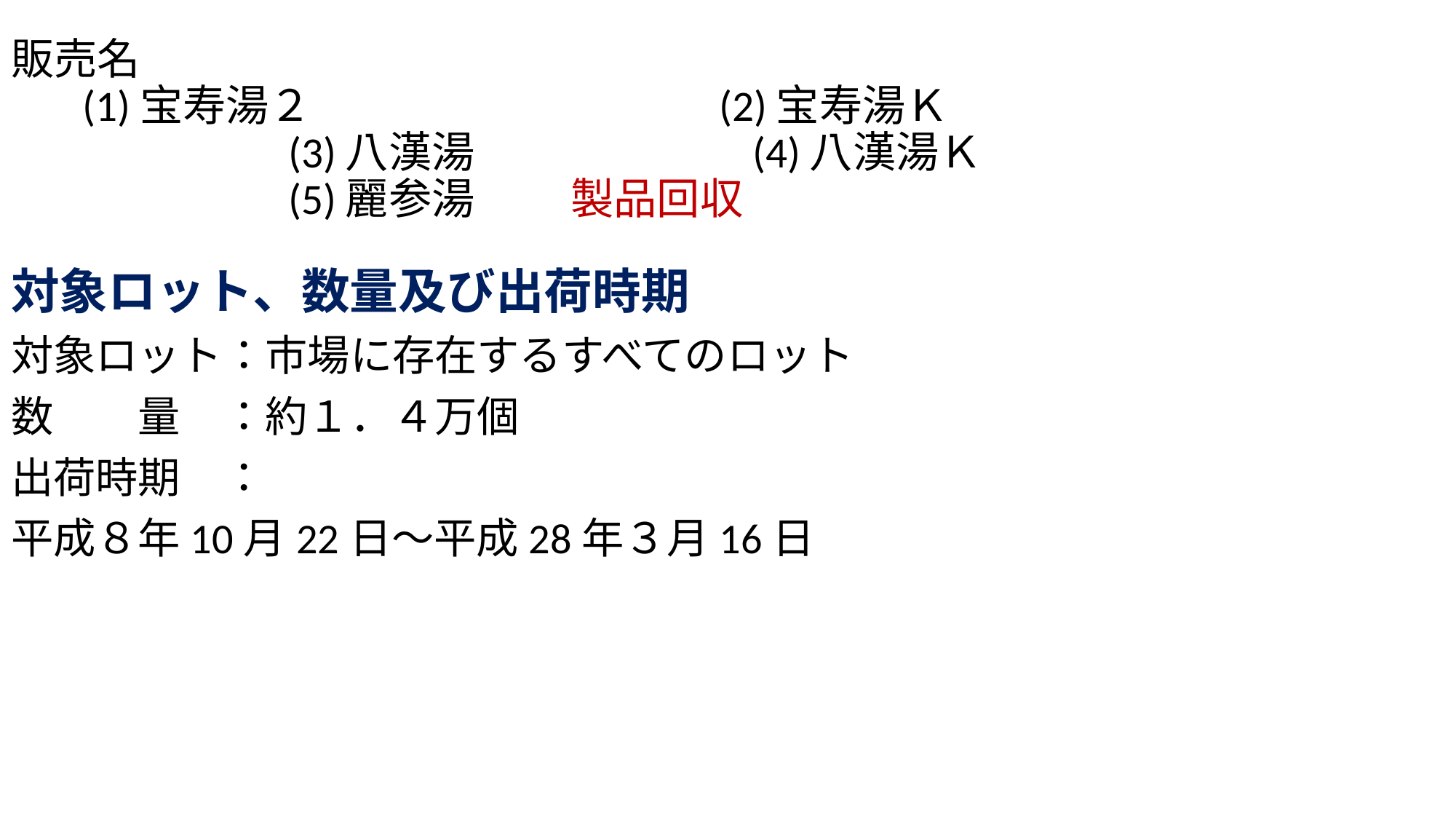

# 販売名 　  (1)宝寿湯２　　　　　　　　　 (2)宝寿湯Ｋ 　　　　　　 (3)八漢湯　　　　　　 (4)八漢湯Ｋ 　　　　　　 (5)麗参湯　　 製品回収
対象ロット、数量及び出荷時期
対象ロット：市場に存在するすべてのロット
数　　量　：約１．４万個
出荷時期　：
平成８年10月22日～平成28年３月16日